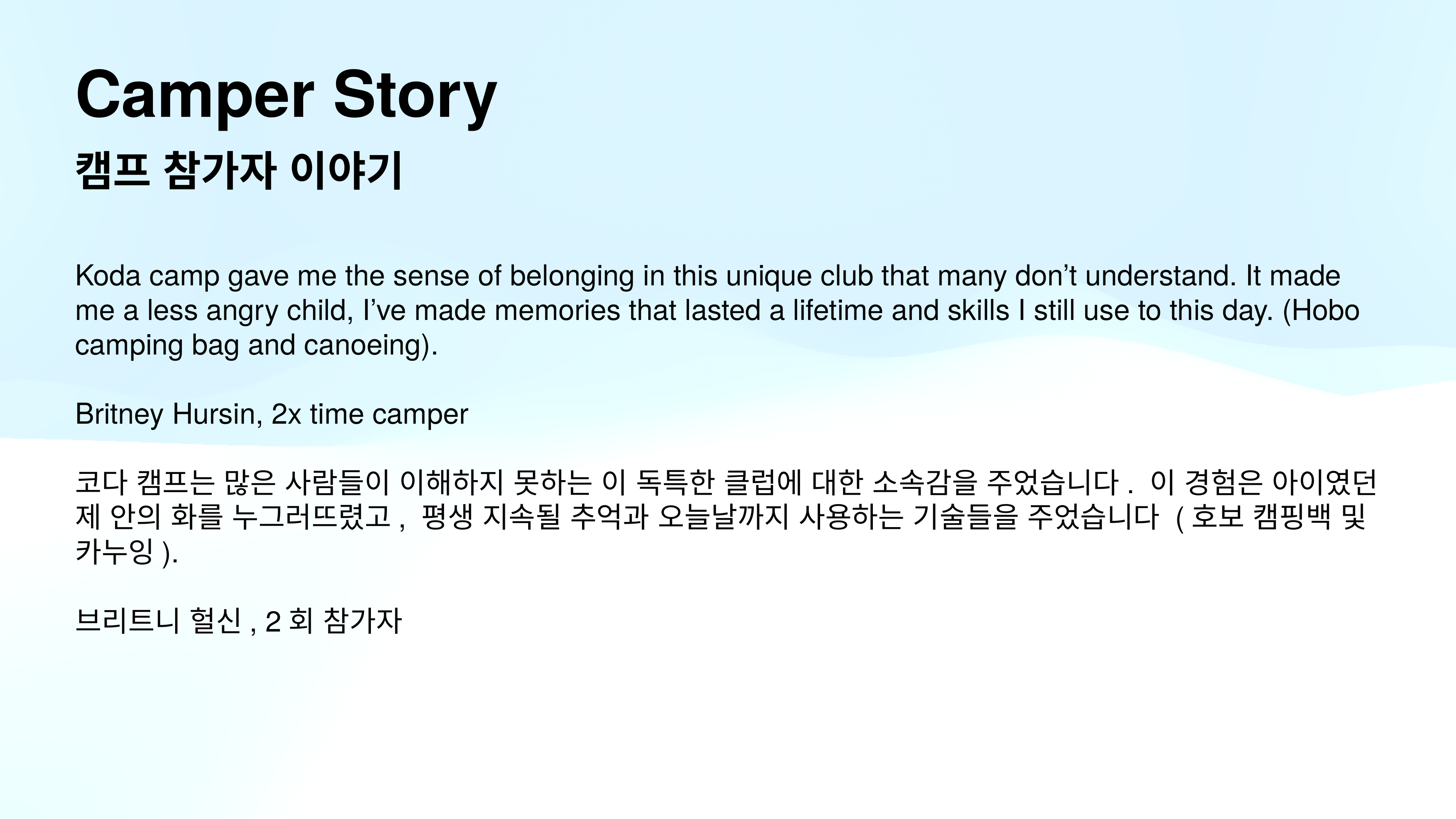

# Camper Story
캠프 참가자 이야기
Koda camp gave me the sense of belonging in this unique club that many don’t understand. It made me a less angry child, I’ve made memories that lasted a lifetime and skills I still use to this day. (Hobo camping bag and canoeing).

Britney Hursin, 2x time camper

코다 캠프는 많은 사람들이 이해하지 못하는 이 독특한 클럽에 대한 소속감을 주었습니다. 이 경험은 아이였던 제 안의 화를 누그러뜨렸고, 평생 지속될 추억과 오늘날까지 사용하는 기술들을 주었습니다 (호보 캠핑백 및 카누잉).

브리트니 헐신, 2회 참가자